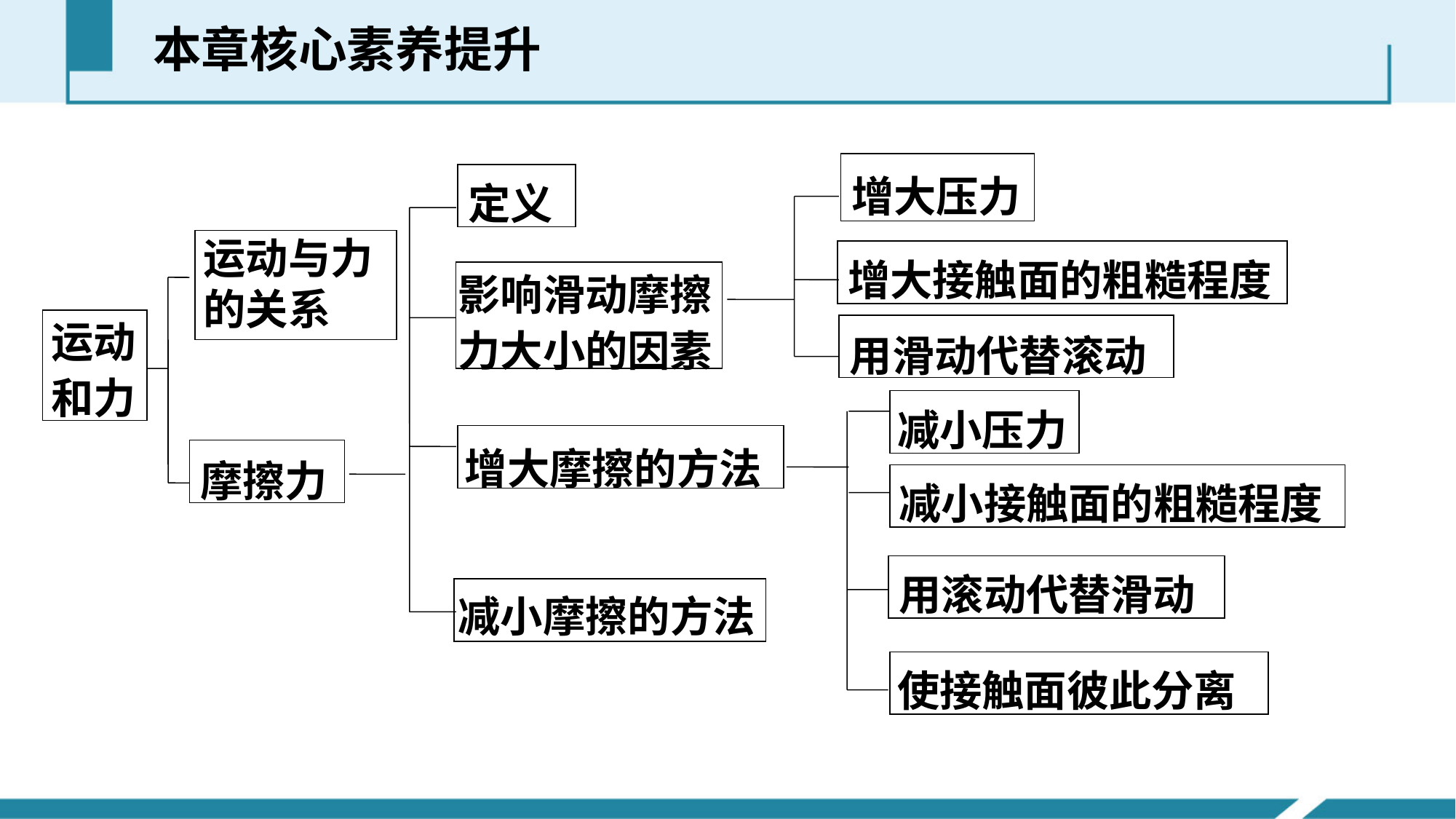

本章核心素养提升

增大压力

定义

运动与力的关系

增大接触面的粗糙程度
影响滑动摩擦力大小的因素

运动和力

用滑动代替滚动

减小压力

增大摩擦的方法

摩擦力

减小接触面的粗糙程度

用滚动代替滑动

减小摩擦的方法

使接触面彼此分离